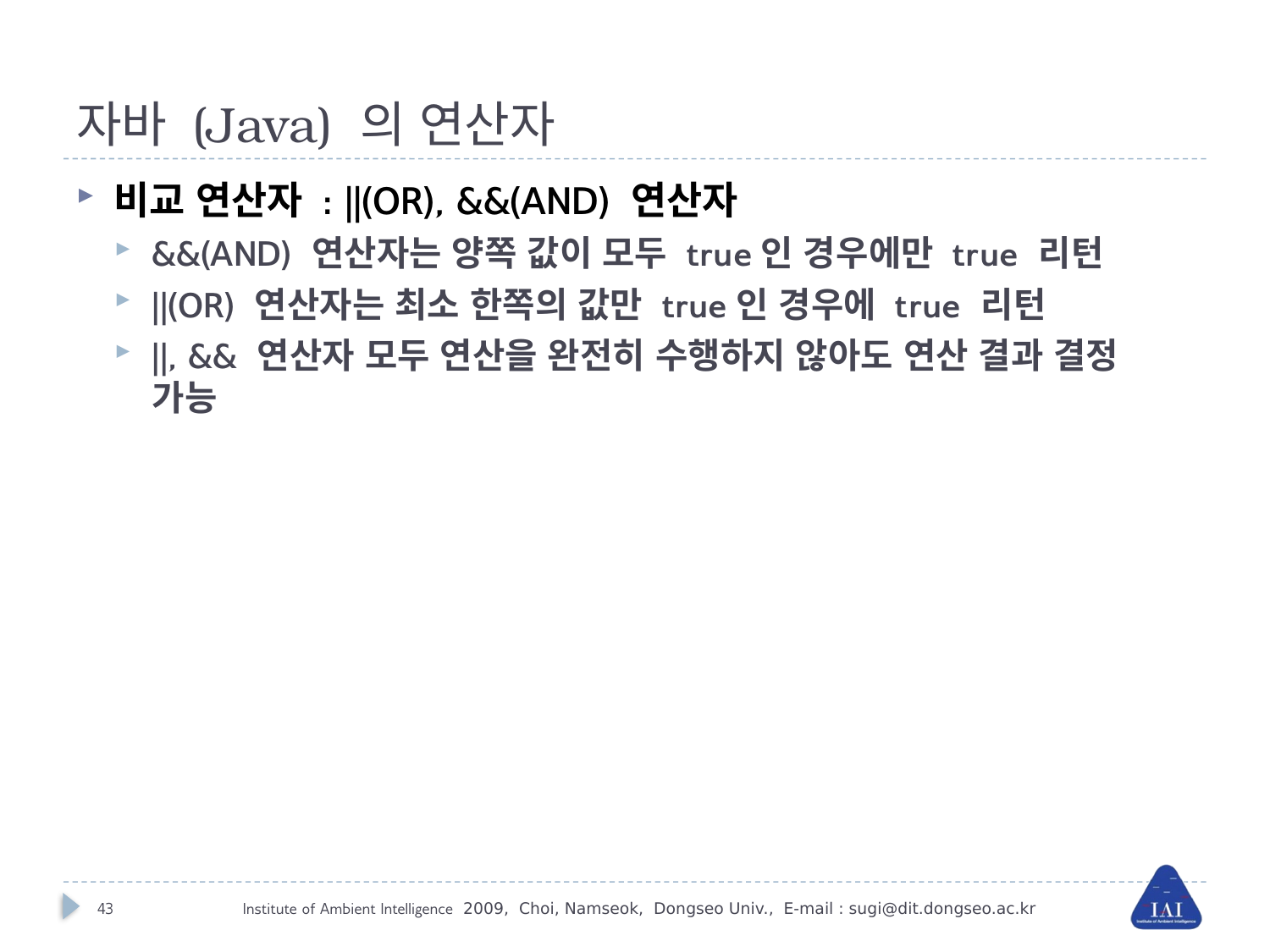

# 자바 (Java) 의 연산자
비교 연산자 : ||(OR), &&(AND) 연산자
&&(AND) 연산자는 양쪽 값이 모두 true인 경우에만 true 리턴
||(OR) 연산자는 최소 한쪽의 값만 true인 경우에 true 리턴
||, && 연산자 모두 연산을 완전히 수행하지 않아도 연산 결과 결정 가능